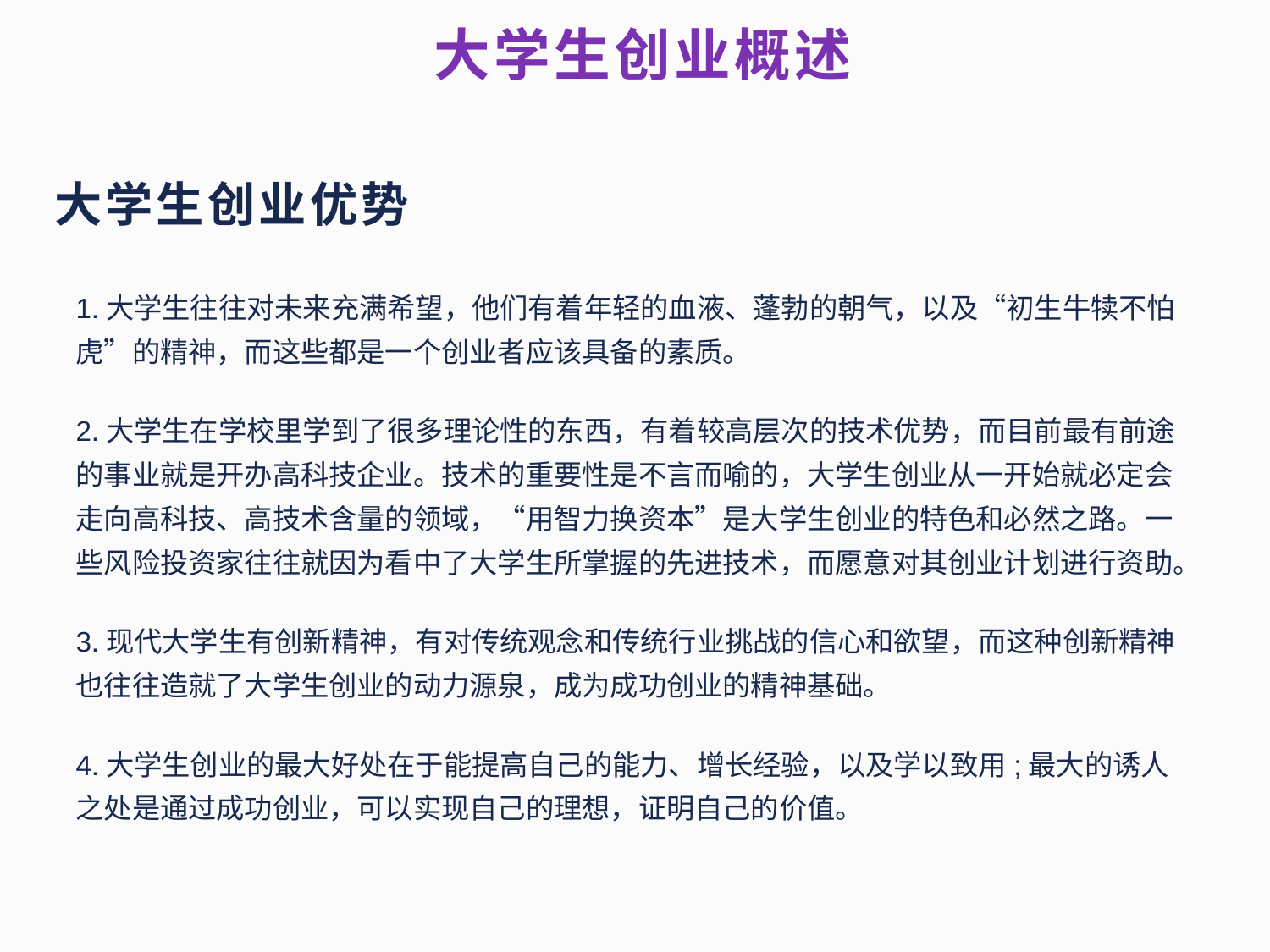

大学生创业概述
大学生创业优势
1.大学生往往对未来充满希望，他们有着年轻的血液、蓬勃的朝气，以及“初生牛犊不怕虎”的精神，而这些都是一个创业者应该具备的素质。
2.大学生在学校里学到了很多理论性的东西，有着较高层次的技术优势，而目前最有前途的事业就是开办高科技企业。技术的重要性是不言而喻的，大学生创业从一开始就必定会走向高科技、高技术含量的领域，“用智力换资本”是大学生创业的特色和必然之路。一些风险投资家往往就因为看中了大学生所掌握的先进技术，而愿意对其创业计划进行资助。
3.现代大学生有创新精神，有对传统观念和传统行业挑战的信心和欲望，而这种创新精神也往往造就了大学生创业的动力源泉，成为成功创业的精神基础。
4.大学生创业的最大好处在于能提高自己的能力、增长经验，以及学以致用;最大的诱人之处是通过成功创业，可以实现自己的理想，证明自己的价值。